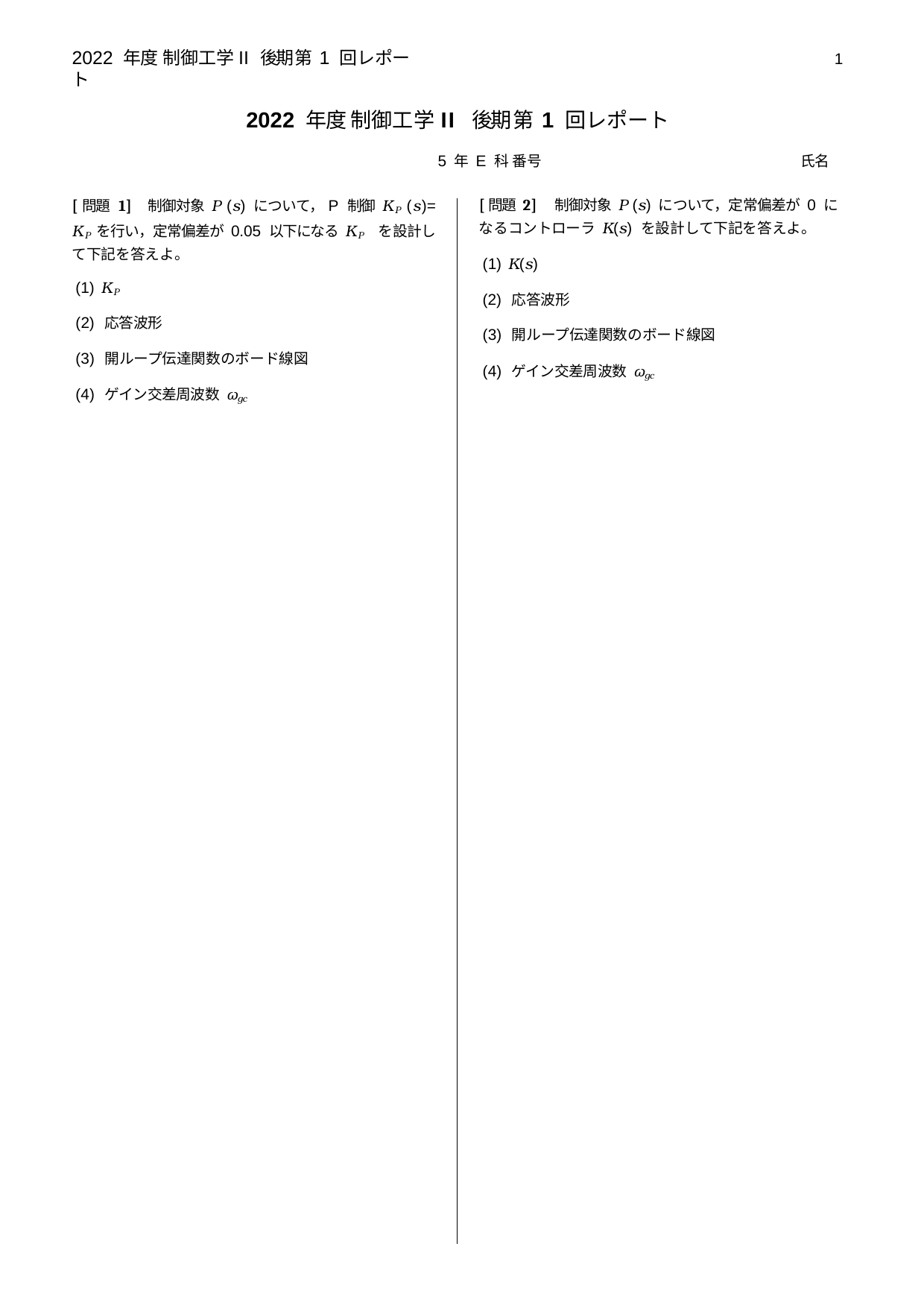

2022 年度 制御工学II 後期 第 1 回レポート
1
2022 年度 制御工学 II 後期 第 1 回レポート
5 年 E 科 番号 	 氏名
[問題 1] 制御対象 P (s) について，P 制御 KP (s)= KPを行い，定常偏差が 0.05 以下になる KP を設計して下記を答えよ。
[問題 2] 制御対象 P (s) について，定常偏差が 0 になるコントローラ K(s) を設計して下記を答えよ。

(1) K(s)
(1) KP
(2) 応答波形
(2) 応答波形
(3) 開ループ伝達関数のボード線図
(3) 開ループ伝達関数のボード線図
(4) ゲイン交差周波数 ωgc
(4) ゲイン交差周波数 ωgc